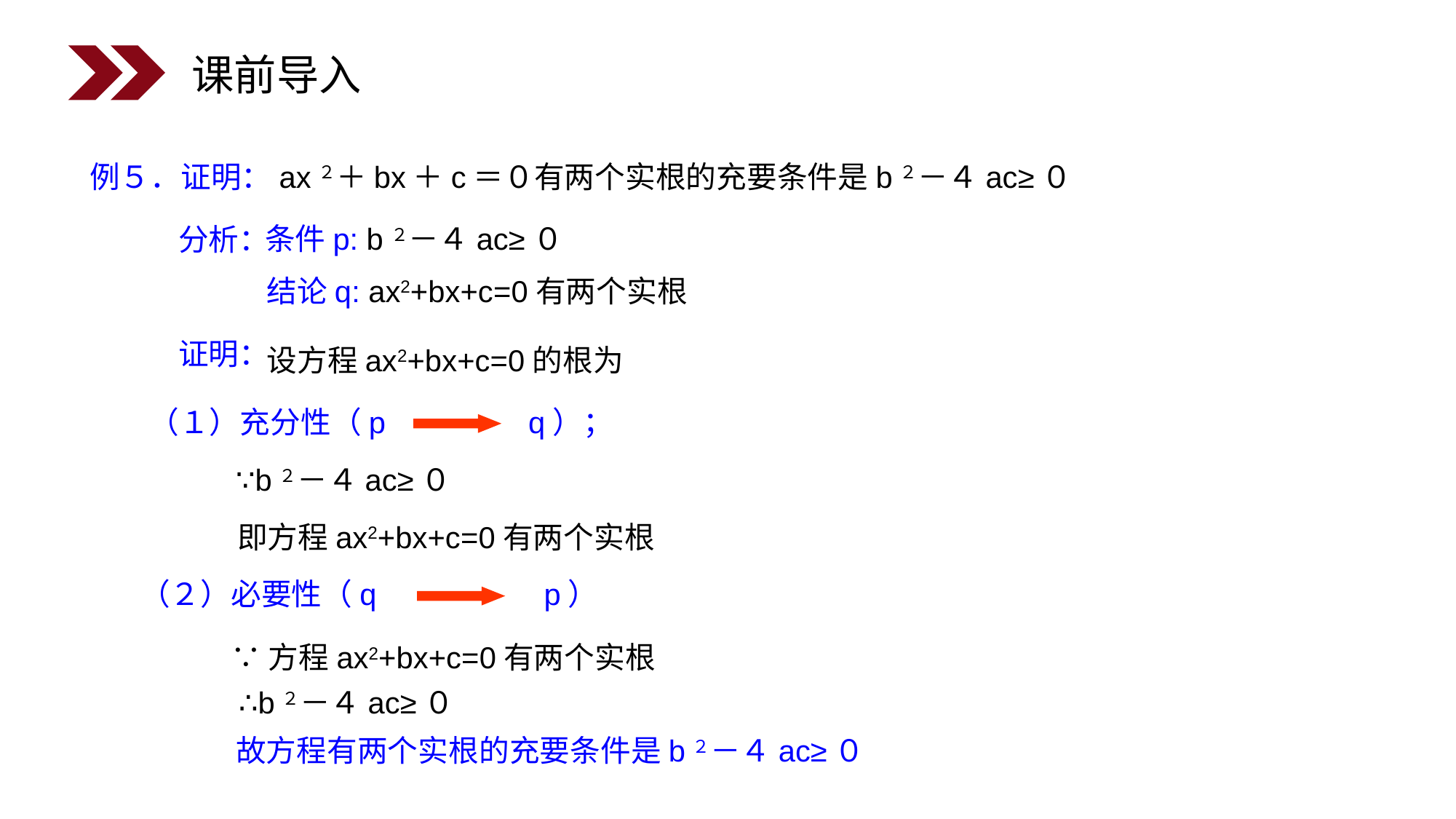

课前导入
例５．证明：ax２＋bx＋c＝０有两个实根的充要条件是b２－４ac≥０
条件p: b２－４ac≥０
分析：
结论q: ax2+bx+c=0有两个实根

设方程ax2+bx+c=0的根为
证明：
（１）充分性（p　          　q）；

∵b２－４ac≥０

即方程ax2+bx+c=0有两个实根
（２）必要性（q           　　p）

∵方程ax2+bx+c=0有两个实根
∴b２－４ac≥０
故方程有两个实根的充要条件是b２－４ac≥０